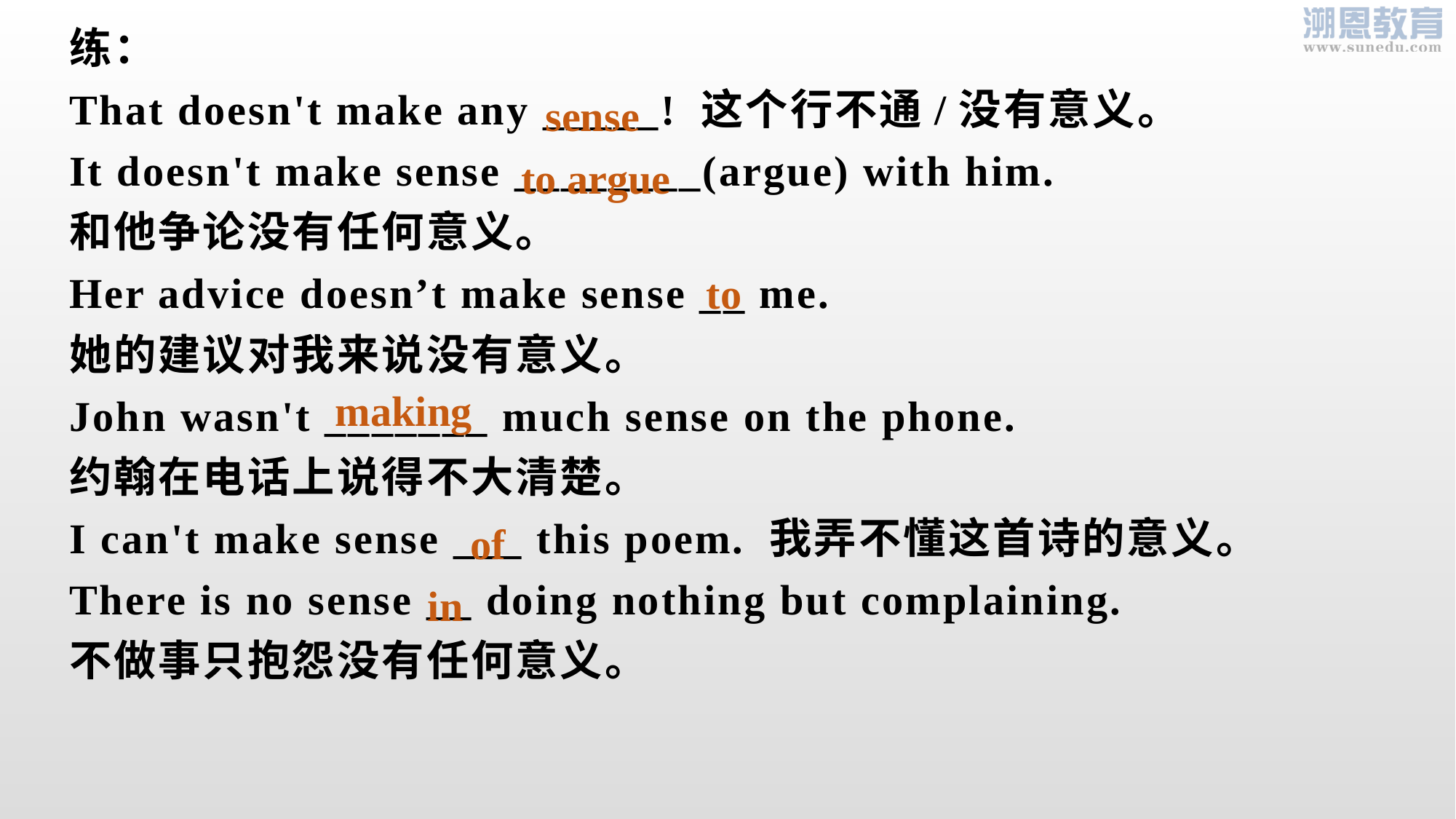

练：
That doesn't make any _____! 这个行不通/没有意义。
It doesn't make sense ________(argue) with him.
和他争论没有任何意义。
Her advice doesn’t make sense __ me.
她的建议对我来说没有意义。
John wasn't _______ much sense on the phone.
约翰在电话上说得不大清楚。
I can't make sense ___ this poem. 我弄不懂这首诗的意义。
There is no sense __ doing nothing but complaining.
不做事只抱怨没有任何意义。
sense
to argue
to
making
of
in